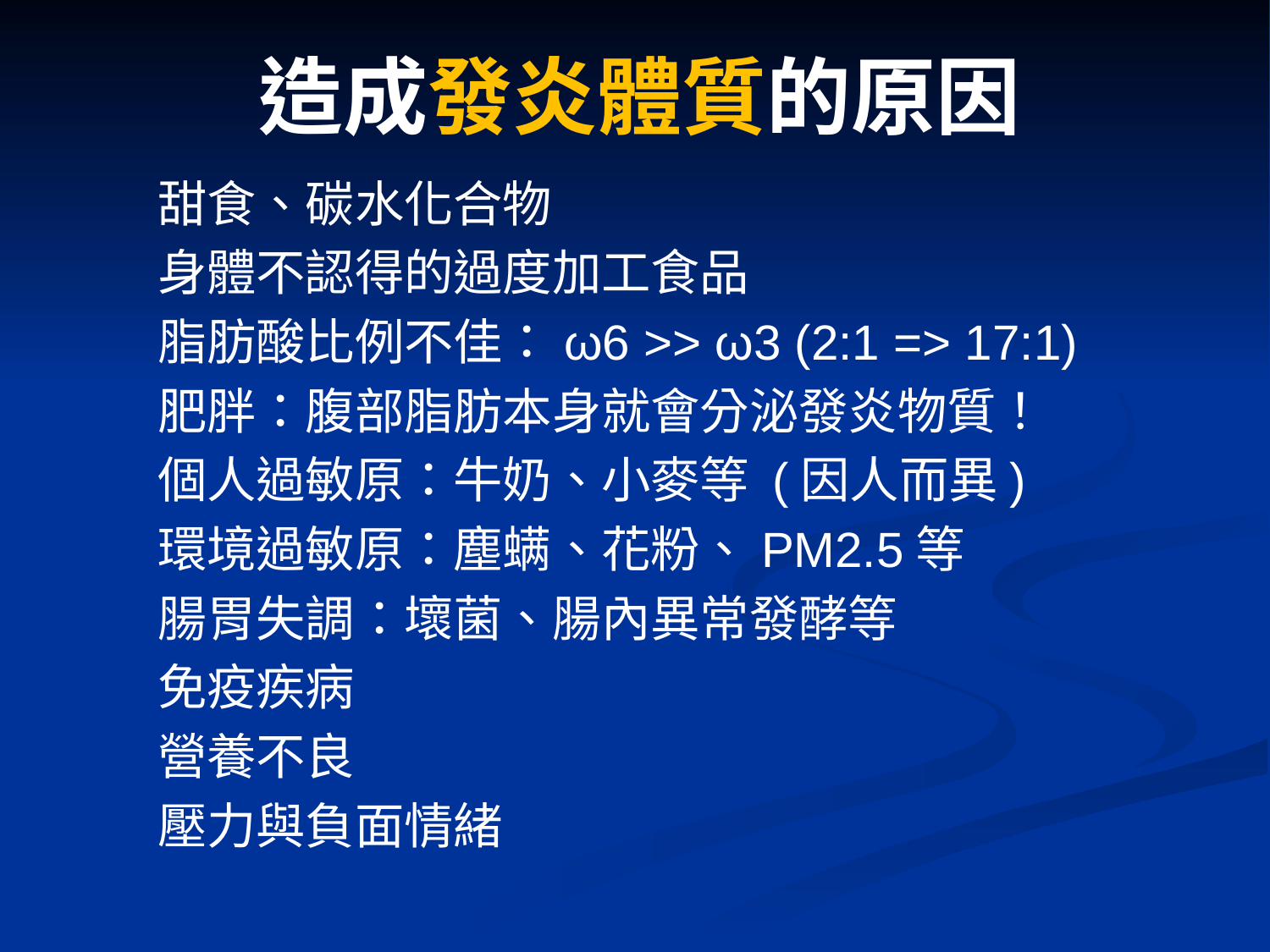

造成發炎體質的原因
甜食、碳水化合物
身體不認得的過度加工食品
脂肪酸比例不佳：ω6 >> ω3 (2:1 => 17:1)
肥胖：腹部脂肪本身就會分泌發炎物質！
個人過敏原：牛奶、小麥等 (因人而異)
環境過敏原：塵螨、花粉、PM2.5等
腸胃失調：壞菌、腸內異常發酵等
免疫疾病
營養不良
壓力與負面情緒